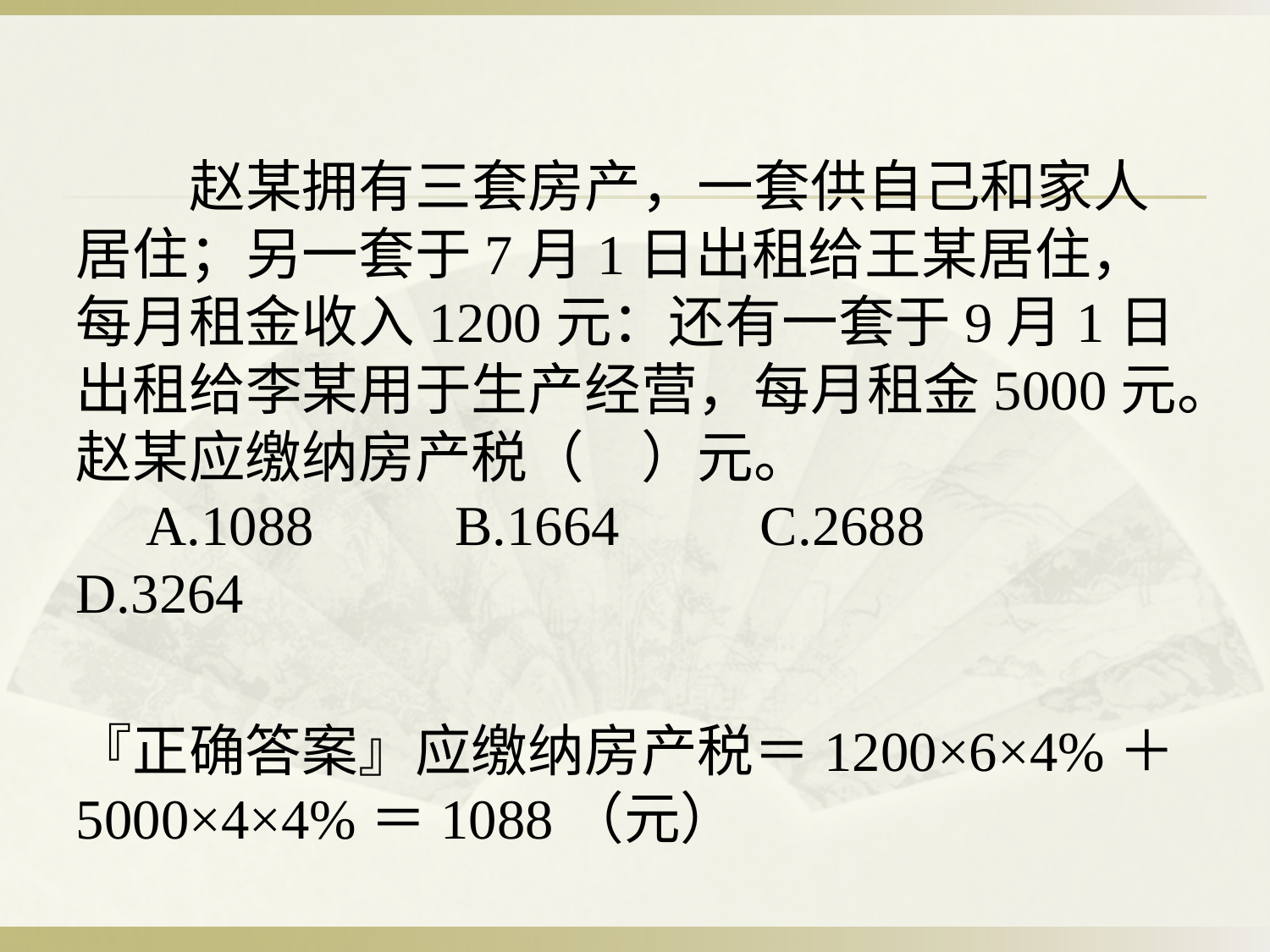

赵某拥有三套房产，一套供自己和家人居住；另一套于7月1日出租给王某居住，每月租金收入1200元：还有一套于9月1日出租给李某用于生产经营，每月租金5000元。赵某应缴纳房产税（　）元。
　A.1088　　B.1664　　C.2688　　D.3264

『正确答案』应缴纳房产税＝1200×6×4%＋5000×4×4%＝1088（元）